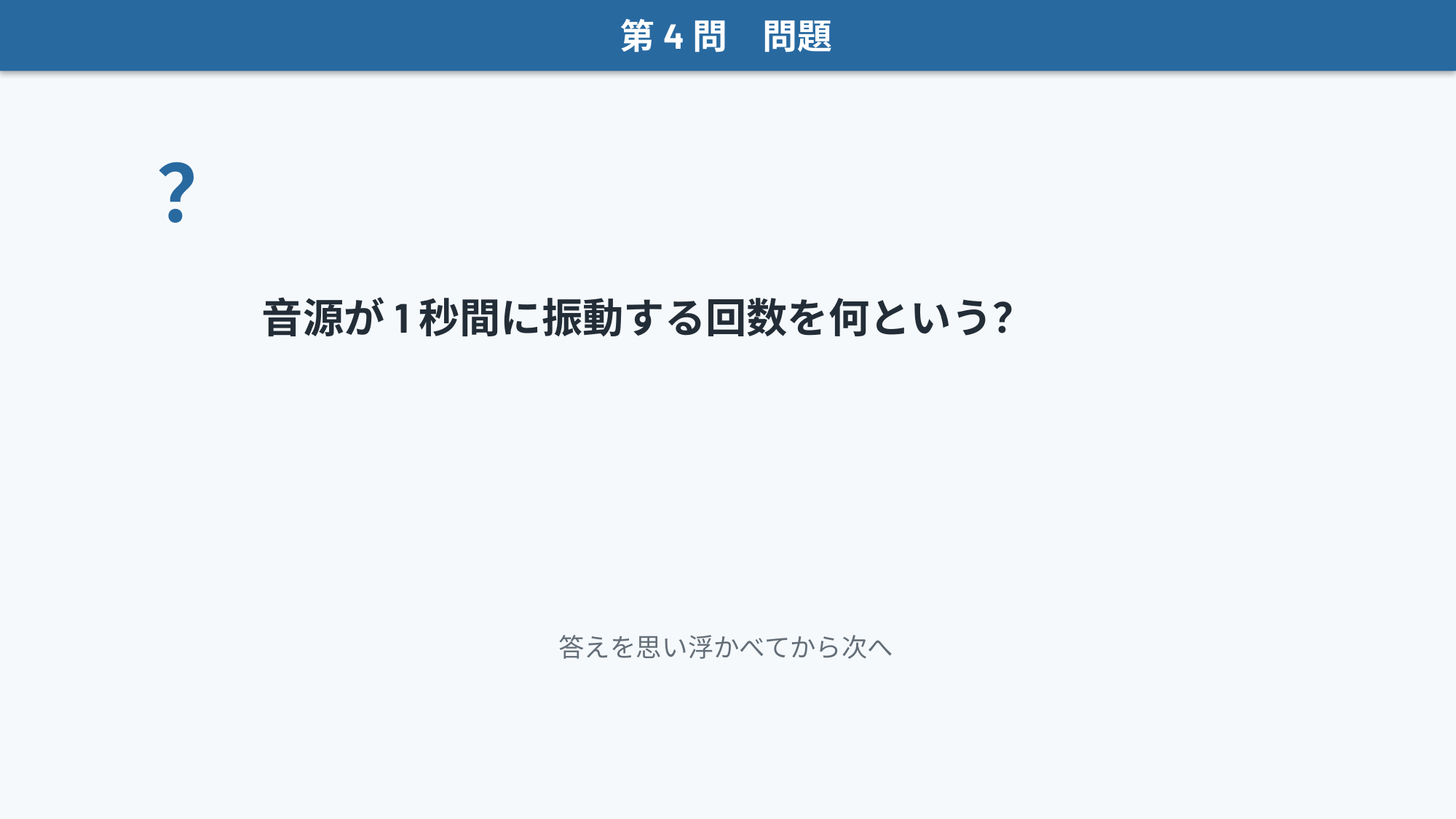

第4問　問題
？
音源が1秒間に振動する回数を何という？
答えを思い浮かべてから次へ